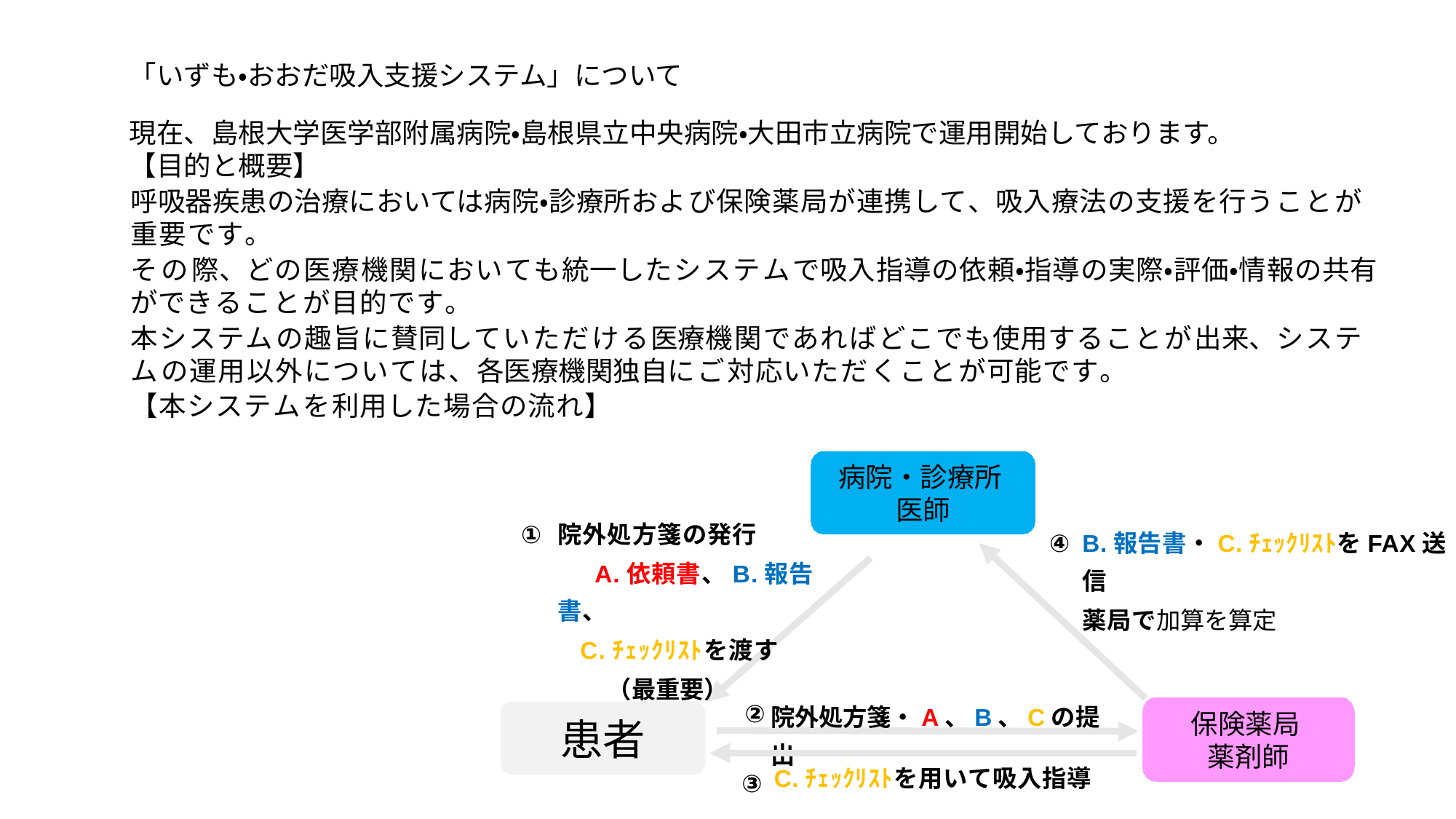

「いずも・おおだ吸入支援システム」について
現在、島根大学医学部附属病院・島根県立中央病院・大田市立病院で運用開始しております。
【目的と概要】
呼吸器疾患の治療においては病院・診療所および保険薬局が連携して、吸入療法の支援を行うことが重要です。
その際、どの医療機関においても統一したシステムで吸入指導の依頼・指導の実際・評価・情報の共有ができることが目的です。
本システムの趣旨に賛同していただける医療機関であればどこでも使用することが出来、システムの運用以外については、各医療機関独自にご対応いただくことが可能です。
【本システムを利用した場合の流れ】
病院・診療所
医師
院外処方箋の発行
　 A.依頼書、B.報告書、
   C.ﾁｪｯｸﾘｽﾄを渡す
　　（最重要）
①
B.報告書・C.ﾁｪｯｸﾘｽﾄをFAX送信
薬局で加算を算定
④
院外処方箋・A、B、Cの提出
保険薬局
薬剤師
患者
C.ﾁｪｯｸﾘｽﾄを用いて吸入指導
②
③